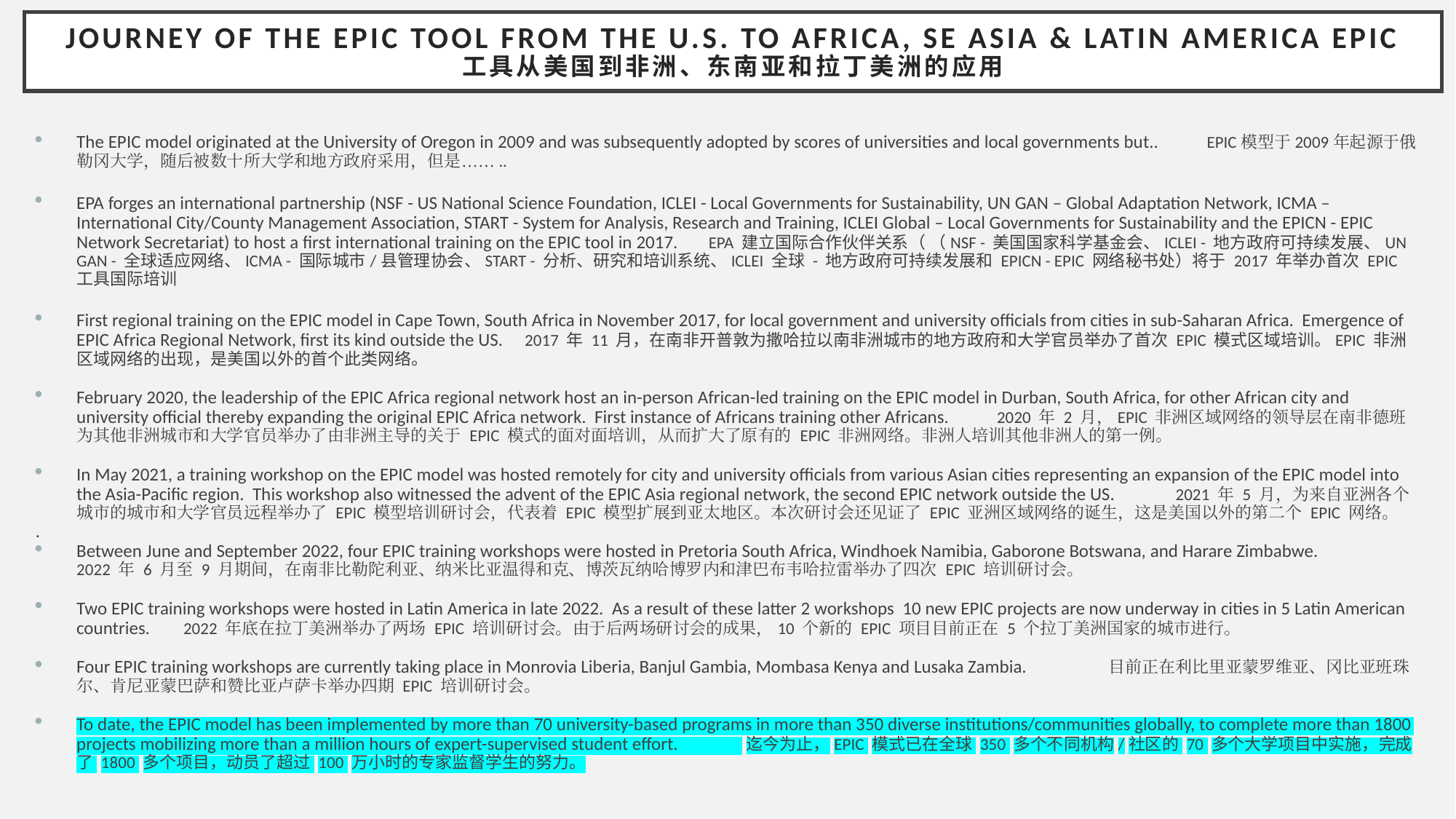

# Journey of the EPIC Tool from the U.S. to Africa, SE Asia & latin America EPIC 工具从美国到非洲、东南亚和拉丁美洲的应用
The EPIC model originated at the University of Oregon in 2009 and was subsequently adopted by scores of universities and local governments but..           EPIC模型于2009年起源于俄勒冈大学，随后被数十所大学和地方政府采用，但是……..

EPA forges an international partnership (NSF - US National Science Foundation, ICLEI - Local Governments for Sustainability, UN GAN – Global Adaptation Network, ICMA – International City/County Management Association, START - System for Analysis, Research and Training, ICLEI Global – Local Governments for Sustainability and the EPICN - EPIC Network Secretariat) to host a first international training on the EPIC tool in 2017.       EPA 建立国际合作伙伴关系（ （NSF - 美国国家科学基金会、ICLEI - 地方政府可持续发展、UN GAN - 全球适应网络、ICMA - 国际城市/县管理协会、START - 分析、研究和培训系统、ICLEI 全球 - 地方政府可持续发展和 EPICN - EPIC 网络秘书处）将于 2017 年举办首次 EPIC 工具国际培训

First regional training on the EPIC model in Cape Town, South Africa in November 2017, for local government and university officials from cities in sub-Saharan Africa.  Emergence of EPIC Africa Regional Network, first its kind outside the US.     2017 年 11 月，在南非开普敦为撒哈拉以南非洲城市的地方政府和大学官员举办了首次 EPIC 模式区域培训。EPIC 非洲区域网络的出现，是美国以外的首个此类网络。

February 2020, the leadership of the EPIC Africa regional network host an in-person African-led training on the EPIC model in Durban, South Africa, for other African city and university official thereby expanding the original EPIC Africa network.  First instance of Africans training other Africans.           2020 年 2 月，EPIC 非洲区域网络的领导层在南非德班为其他非洲城市和大学官员举办了由非洲主导的关于 EPIC 模式的面对面培训，从而扩大了原有的 EPIC 非洲网络。非洲人培训其他非洲人的第一例。

In May 2021, a training workshop on the EPIC model was hosted remotely for city and university officials from various Asian cities representing an expansion of the EPIC model into the Asia-Pacific region.  This workshop also witnessed the advent of the EPIC Asia regional network, the second EPIC network outside the US.              2021 年 5 月，为来自亚洲各个城市的城市和大学官员远程举办了 EPIC 模型培训研讨会，代表着 EPIC 模型扩展到亚太地区。本次研讨会还见证了 EPIC 亚洲区域网络的诞生，这是美国以外的第二个 EPIC 网络。
.
Between June and September 2022, four EPIC training workshops were hosted in Pretoria South Africa, Windhoek Namibia, Gaborone Botswana, and Harare Zimbabwe.                    2022 年 6 月至 9 月期间，在南非比勒陀利亚、纳米比亚温得和克、博茨瓦纳哈博罗内和津巴布韦哈拉雷举办了四次 EPIC 培训研讨会。

Two EPIC training workshops were hosted in Latin America in late 2022.  As a result of these latter 2 workshops  10 new EPIC projects are now underway in cities in 5 Latin American countries.        2022 年底在拉丁美洲举办了两场 EPIC 培训研讨会。由于后两场研讨会的成果，10 个新的 EPIC 项目目前正在 5 个拉丁美洲国家的城市进行。

Four EPIC training workshops are currently taking place in Monrovia Liberia, Banjul Gambia, Mombasa Kenya and Lusaka Zambia.                  目前正在利比里亚蒙罗维亚、冈比亚班珠尔、肯尼亚蒙巴萨和赞比亚卢萨卡举办四期 EPIC 培训研讨会。

To date, the EPIC model has been implemented by more than 70 university-based programs in more than 350 diverse institutions/communities globally, to complete more than 1800 projects mobilizing more than a million hours of expert-supervised student effort.               迄今为止，EPIC 模式已在全球 350 多个不同机构/社区的 70 多个大学项目中实施，完成了 1800 多个项目，动员了超过 100 万小时的专家监督学生的努力。